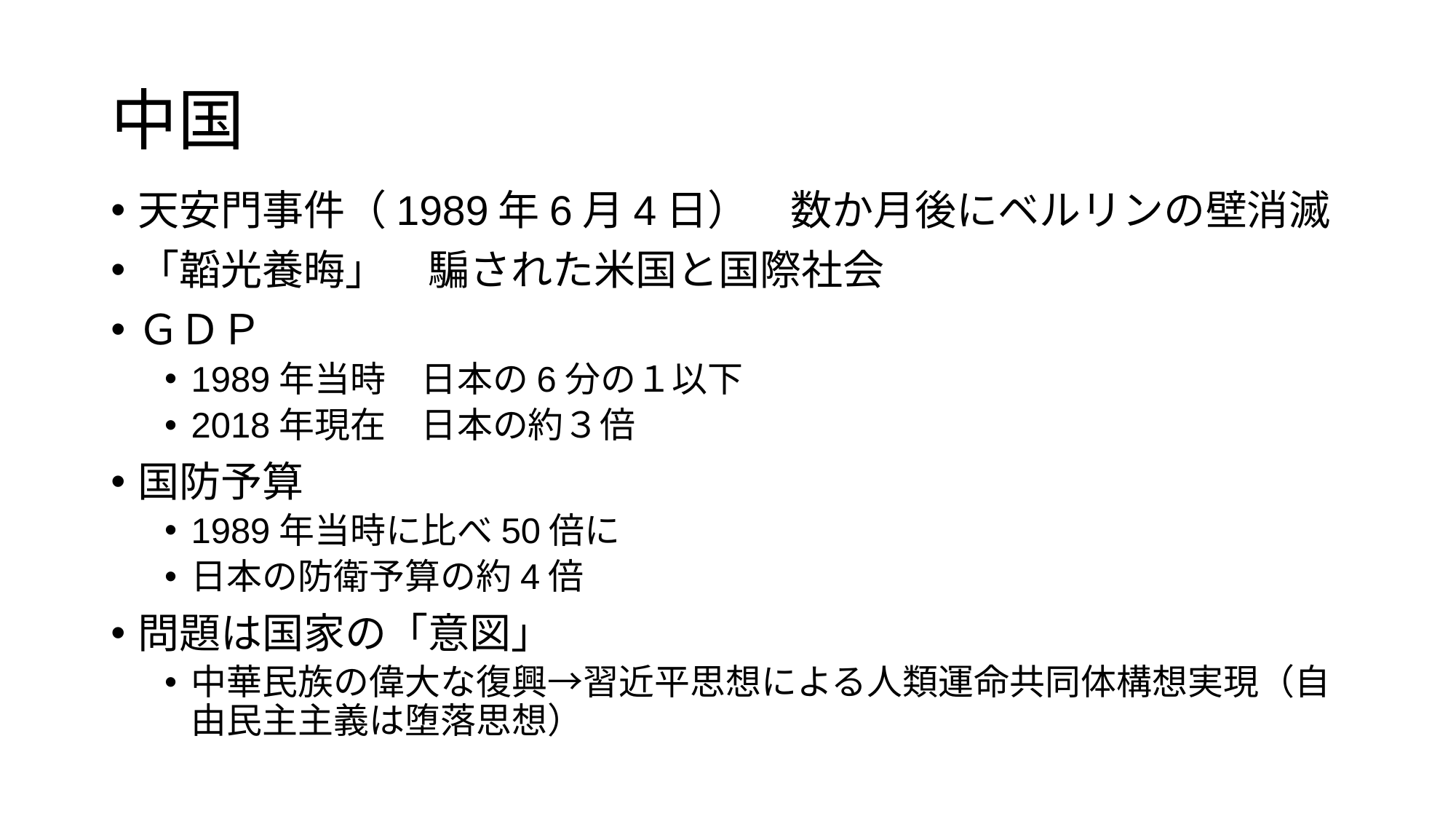

# 中国
天安門事件（1989年6月4日）　数か月後にベルリンの壁消滅
「韜光養晦」　騙された米国と国際社会
ＧＤＰ
1989年当時　日本の6分の１以下
2018年現在　日本の約３倍
国防予算
1989年当時に比べ50倍に
日本の防衛予算の約4倍
問題は国家の「意図」
中華民族の偉大な復興→習近平思想による人類運命共同体構想実現（自由民主主義は堕落思想）